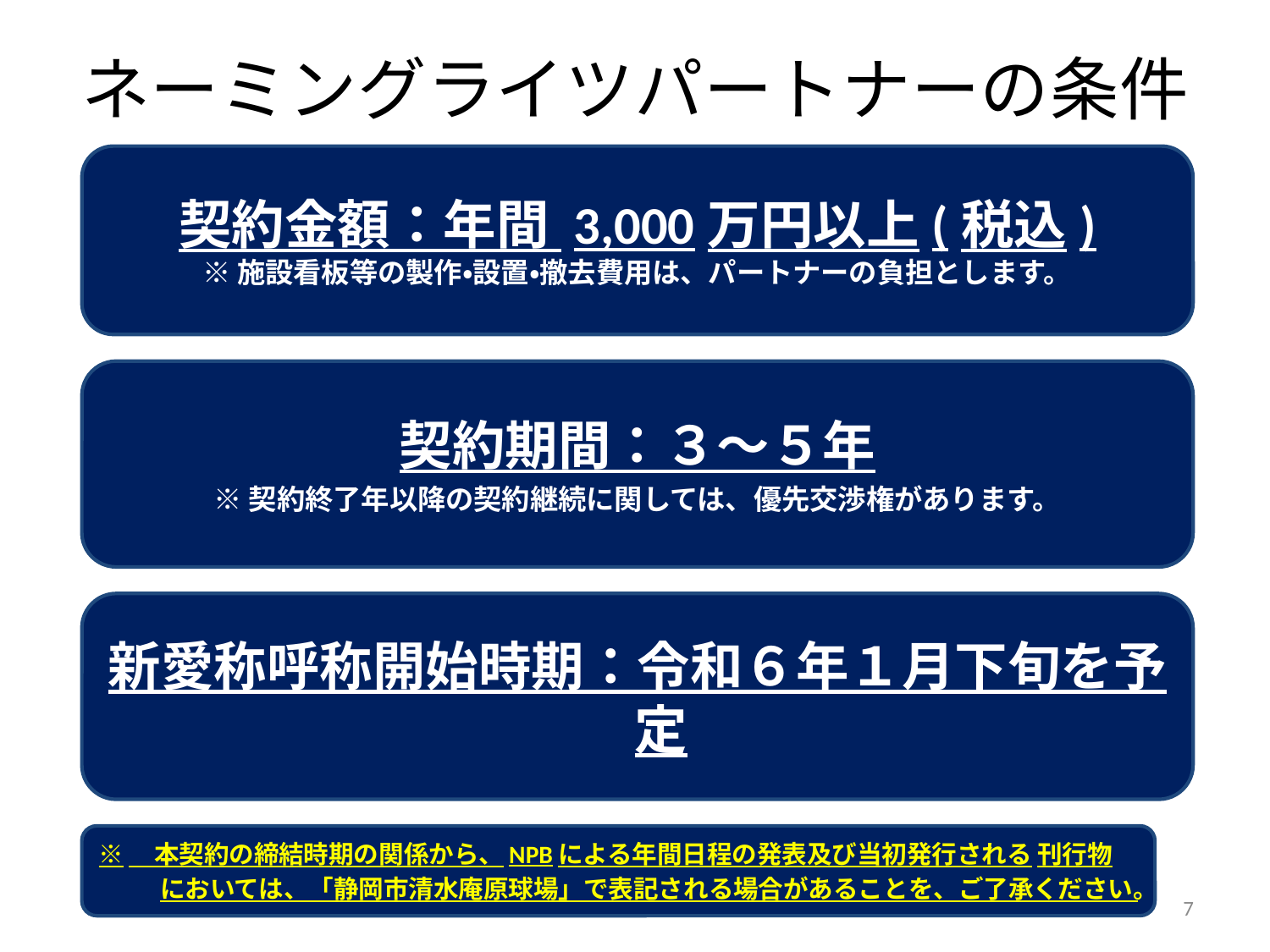

# ネーミングライツパートナーの条件

契約金額：年間 3,000万円以上(税込)
※施設看板等の製作・設置・撤去費用は、パートナーの負担とします。
契約期間：３～５年
※契約終了年以降の契約継続に関しては、優先交渉権があります。
新愛称呼称開始時期：令和６年１月下旬を予定
※　本契約の締結時期の関係から、NPBによる年間日程の発表及び当初発行される 刊行物
　　  においては、「静岡市清水庵原球場」で表記される場合があることを、ご了承ください。
7